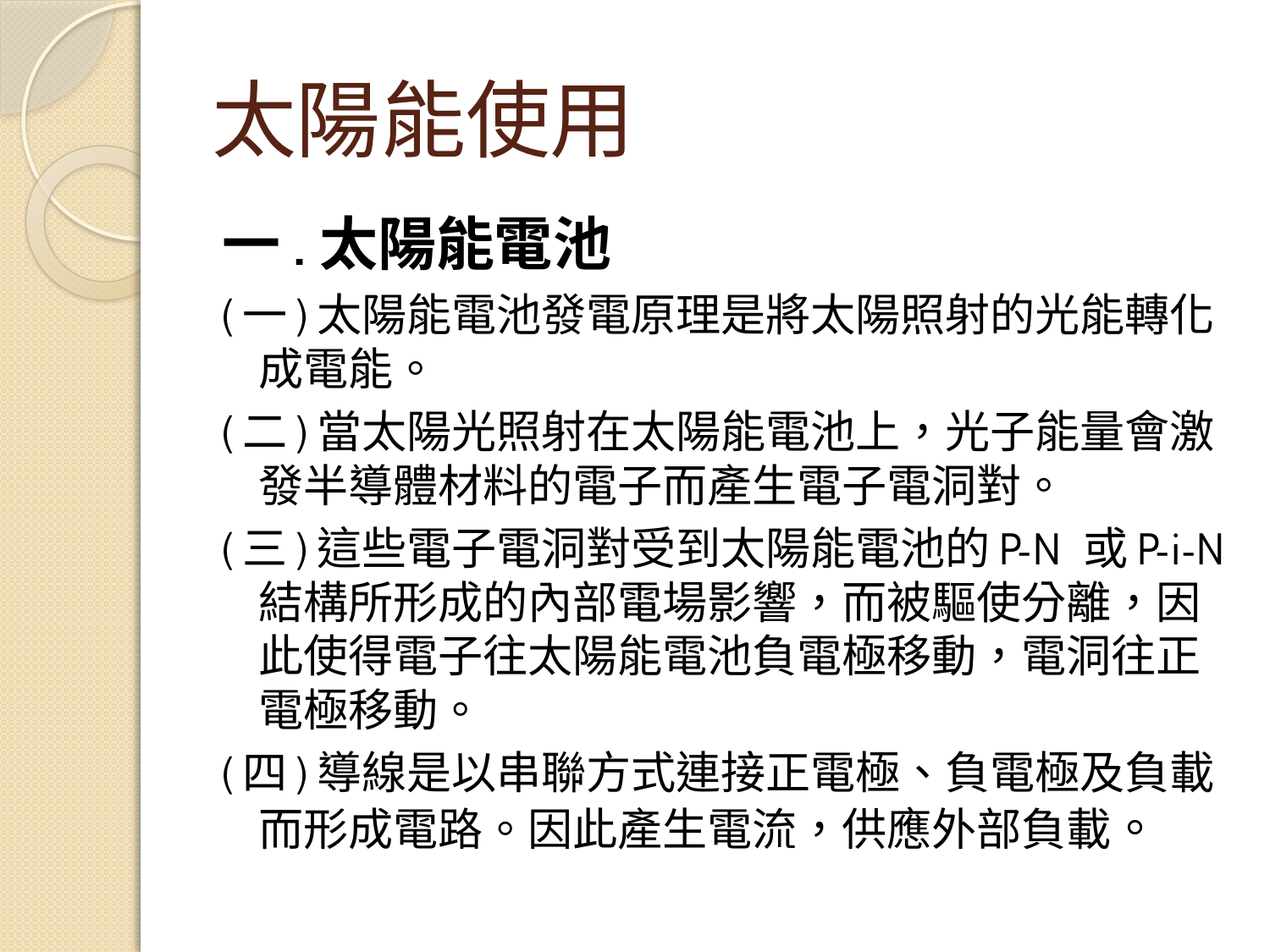

# 太陽能使用
一.太陽能電池
(一)太陽能電池發電原理是將太陽照射的光能轉化成電能。
(二)當太陽光照射在太陽能電池上，光子能量會激發半導體材料的電子而產生電子電洞對。
(三)這些電子電洞對受到太陽能電池的P-N 或P-i-N 結構所形成的內部電場影響，而被驅使分離，因此使得電子往太陽能電池負電極移動，電洞往正電極移動。
(四)導線是以串聯方式連接正電極、負電極及負載而形成電路。因此產生電流，供應外部負載。